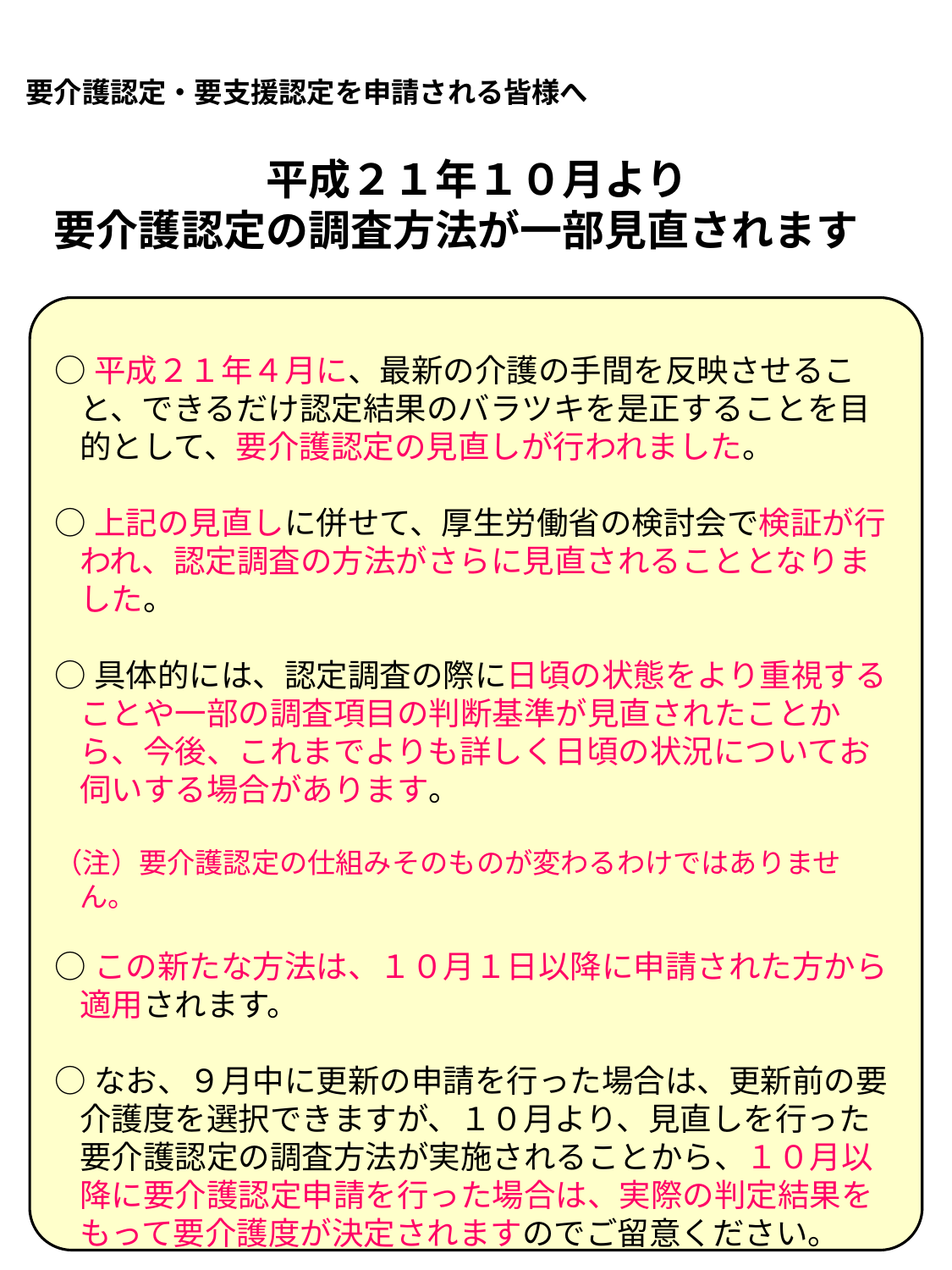

要介護認定・要支援認定を申請される皆様へ
　平成２１年１０月より
要介護認定の調査方法が一部見直されます

○平成２１年４月に、最新の介護の手間を反映させること、できるだけ認定結果のバラツキを是正することを目的として、要介護認定の見直しが行われました。

○上記の見直しに併せて、厚生労働省の検討会で検証が行われ、認定調査の方法がさらに見直されることとなりました。

○具体的には、認定調査の際に日頃の状態をより重視することや一部の調査項目の判断基準が見直されたことから、今後、これまでよりも詳しく日頃の状況についてお伺いする場合があります。

（注）要介護認定の仕組みそのものが変わるわけではありません。

○この新たな方法は、１０月１日以降に申請された方から適用されます。

○なお、９月中に更新の申請を行った場合は、更新前の要介護度を選択できますが、１０月より、見直しを行った要介護認定の調査方法が実施されることから、１０月以降に要介護認定申請を行った場合は、実際の判定結果をもって要介護度が決定されますのでご留意ください。